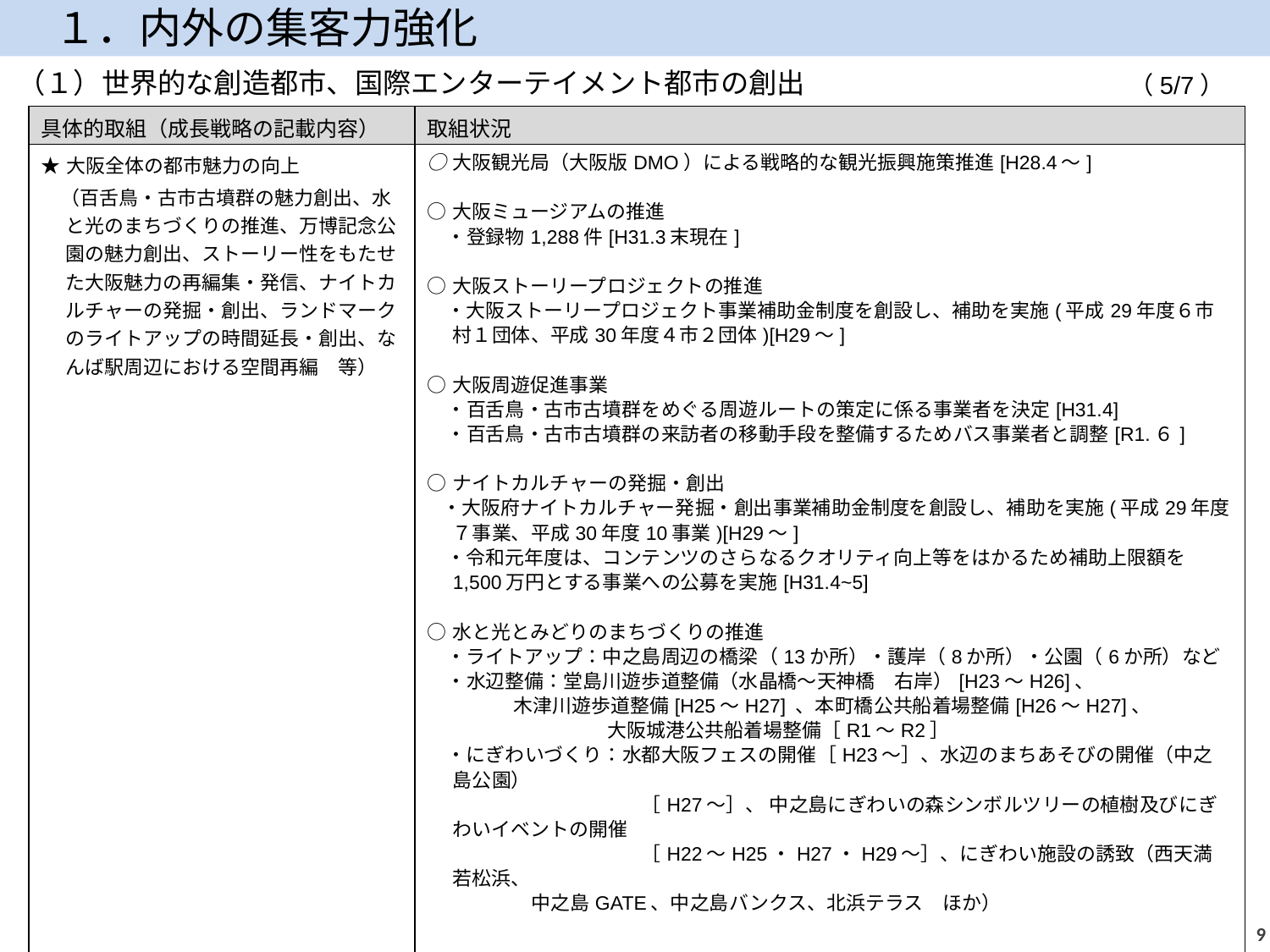

１．内外の集客力強化
（１）世界的な創造都市、国際エンターテイメント都市の創出
（5/7）
| 具体的取組（成長戦略の記載内容） | 取組状況 |
| --- | --- |
| ★大阪全体の都市魅力の向上 　（百舌鳥・古市古墳群の魅力創出、水と光のまちづくりの推進、万博記念公園の魅力創出、ストーリー性をもたせた大阪魅力の再編集・発信、ナイトカルチャーの発掘・創出、ランドマークのライトアップの時間延長・創出、なんば駅周辺における空間再編　等） | ○大阪観光局（大阪版DMO）による戦略的な観光振興施策推進[H28.4～] ○大阪ミュージアムの推進 　・登録物1,288件[H31.3末現在] ○大阪ストーリープロジェクトの推進 　・大阪ストーリープロジェクト事業補助金制度を創設し、補助を実施(平成29年度６市村１団体、平成30年度４市２団体)[H29～] ○大阪周遊促進事業 　・百舌鳥・古市古墳群をめぐる周遊ルートの策定に係る事業者を決定[H31.4] 　・百舌鳥・古市古墳群の来訪者の移動手段を整備するためバス事業者と調整[R1.６] ○ナイトカルチャーの発掘・創出 ・大阪府ナイトカルチャー発掘・創出事業補助金制度を創設し、補助を実施(平成29年度７事業、平成30年度10事業)[H29～] 　・令和元年度は、コンテンツのさらなるクオリティ向上等をはかるため補助上限額を1,500万円とする事業への公募を実施[H31.4~5]　　 ○水と光とみどりのまちづくりの推進 　・ライトアップ：中之島周辺の橋梁（13か所）・護岸（8か所）・公園（6か所）など 　・水辺整備：堂島川遊歩道整備（水晶橋～天神橋　右岸）[H23～H26]、 木津川遊歩道整備[H25～H27] 、本町橋公共船着場整備[H26～H27]、 　　　　　　　　　 大阪城港公共船着場整備［R1～R2］ 　・にぎわいづくり：水都大阪フェスの開催［H23～］、水辺のまちあそびの開催（中之島公園） 　　　　　　　　　　　［H27～］、 中之島にぎわいの森シンボルツリーの植樹及びにぎわいイベントの開催 　　　　　　　　　　　［H22～H25・H27・H29～］、にぎわい施設の誘致（西天満若松浜、 中之島GATE、中之島バンクス、北浜テラス　ほか） 　　　　　　 　　　　　　　　　　　　　　　　　　　　　　　　　　　　　　　　　　　　　　　　　　　　　　　　　　　（次ページに続く） |
9